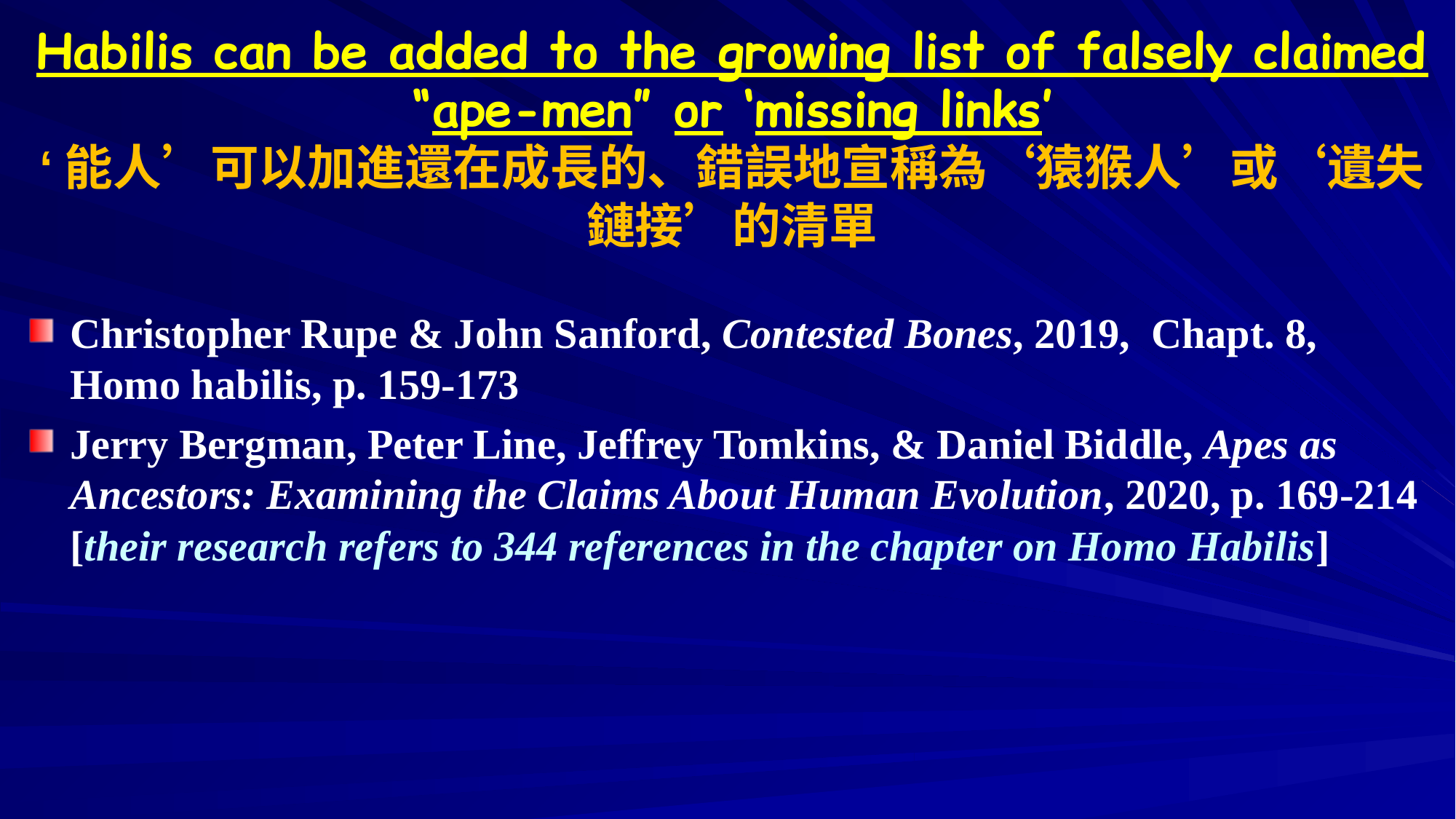

# Habilis can be added to the growing list of falsely claimed “ape-men” or ‘missing links’ ‘能人’可以加進還在成長的、錯誤地宣稱為‘猿猴人’或‘遺失鏈接’的清單
Christopher Rupe & John Sanford, Contested Bones, 2019,  Chapt. 8, Homo habilis, p. 159-173
Jerry Bergman, Peter Line, Jeffrey Tomkins, & Daniel Biddle, Apes as Ancestors: Examining the Claims About Human Evolution, 2020, p. 169-214 [their research refers to 344 references in the chapter on Homo Habilis]